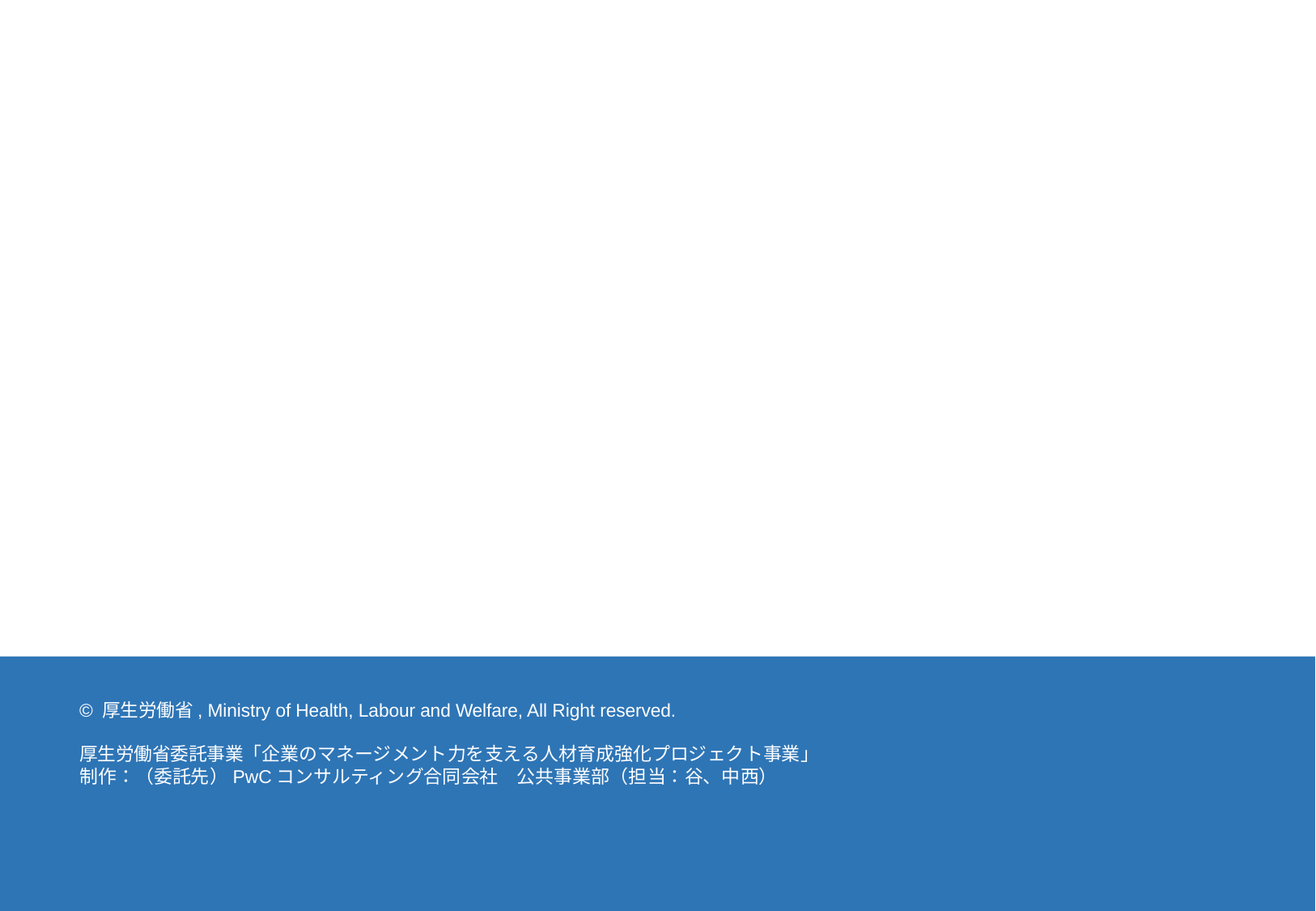

© 厚生労働省, Ministry of Health, Labour and Welfare, All Right reserved.

厚生労働省委託事業「企業のマネージメント力を支える人材育成強化プロジェクト事業」
制作：（委託先）PwCコンサルティング合同会社　公共事業部（担当：谷、中西）